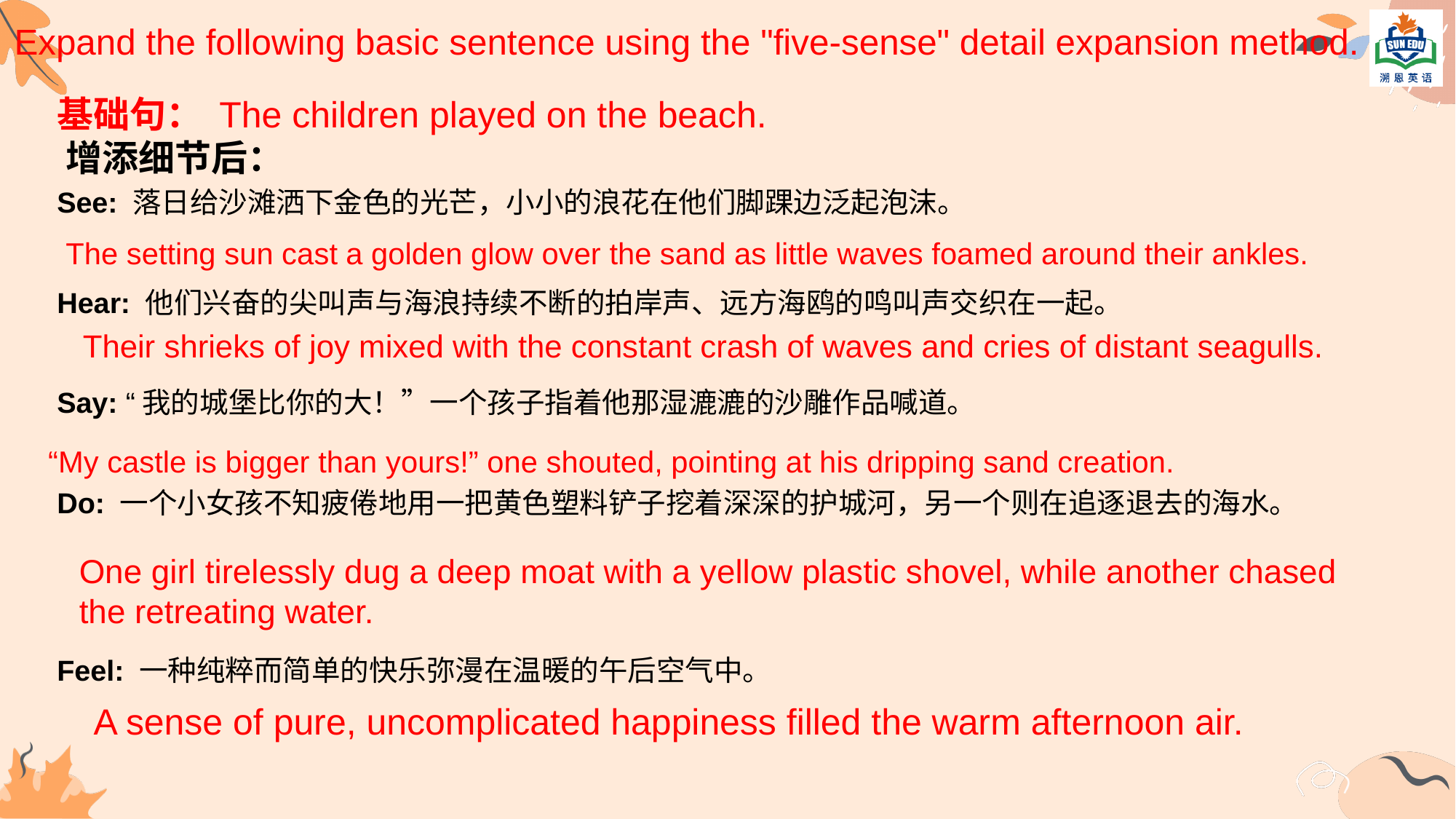

# Expand the following basic sentence using the "five-sense" detail expansion method.
基础句：​​ The children played on the beach.
​增添细节后：​​
​See:​​ 落日给沙滩洒下金色的光芒，小小的浪花在他们脚踝边泛起泡沫。

​Hear:​​ 他们兴奋的尖叫声与海浪持续不断的拍岸声、远方海鸥的鸣叫声交织在一起。

​Say:​​ “我的城堡比你的大！”一个孩子指着他那湿漉漉的沙雕作品喊道。

​Do:​​ 一个小女孩不知疲倦地用一把黄色塑料铲子挖着深深的护城河，另一个则在追逐退去的海水。

​Feel:​​ 一种纯粹而简单的快乐弥漫在温暖的午后空气中。

The setting sun cast a golden glow over the sand as little waves foamed around their ankles.
Their shrieks of joy mixed with the constant crash of waves and cries of distant seagulls.
“My castle is bigger than yours!” one shouted, pointing at his dripping sand creation.

One girl tirelessly dug a deep moat with a yellow plastic shovel, while another chased the retreating water.
A sense of pure, uncomplicated happiness filled the warm afternoon air.